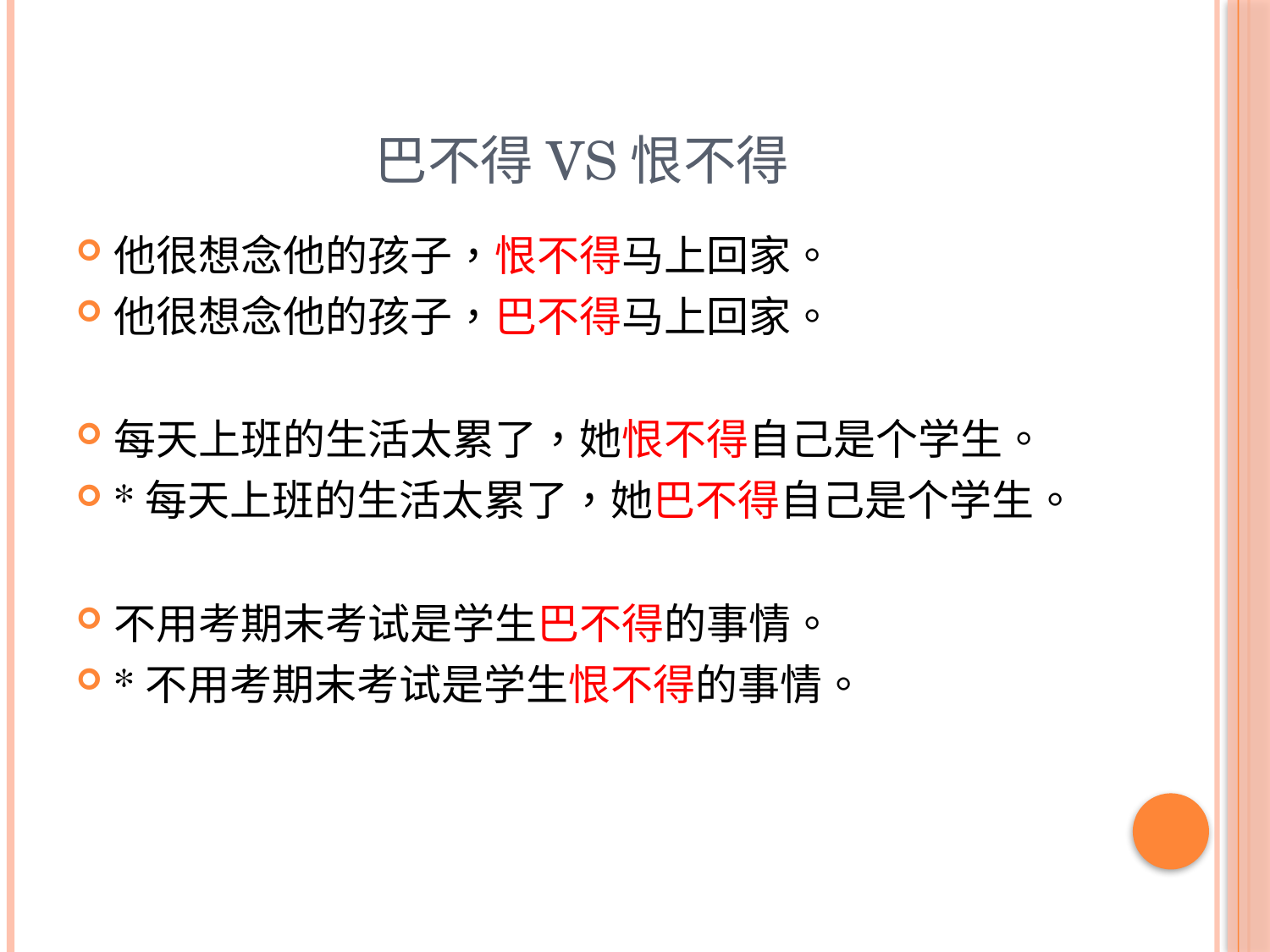

# 巴不得vs恨不得
他很想念他的孩子，恨不得马上回家。
他很想念他的孩子，巴不得马上回家。

每天上班的生活太累了，她恨不得自己是个学生。
*每天上班的生活太累了，她巴不得自己是个学生。

不用考期末考试是学生巴不得的事情。
*不用考期末考试是学生恨不得的事情。